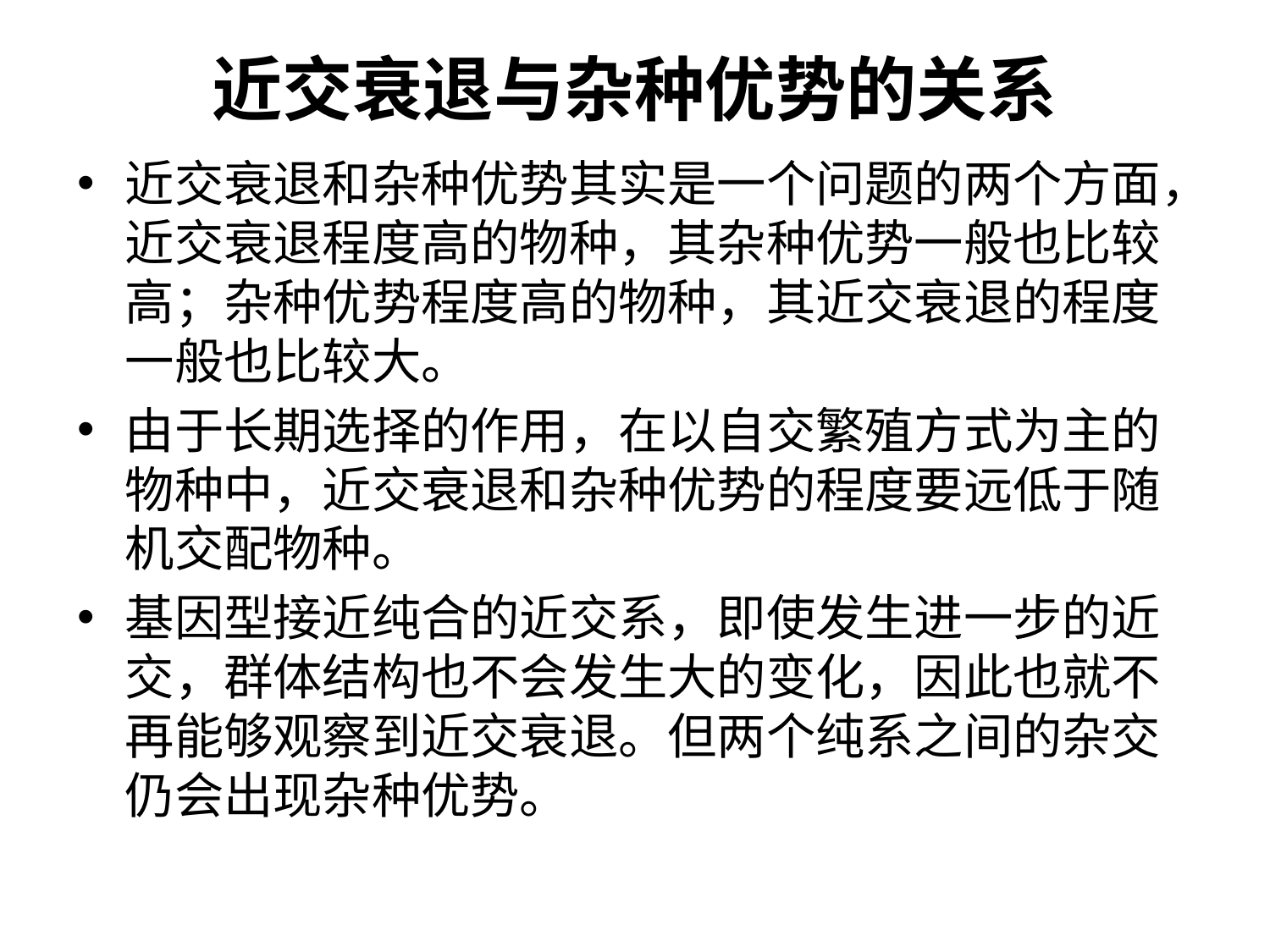

# 近交衰退与杂种优势的关系
近交衰退和杂种优势其实是一个问题的两个方面，近交衰退程度高的物种，其杂种优势一般也比较高；杂种优势程度高的物种，其近交衰退的程度一般也比较大。
由于长期选择的作用，在以自交繁殖方式为主的物种中，近交衰退和杂种优势的程度要远低于随机交配物种。
基因型接近纯合的近交系，即使发生进一步的近交，群体结构也不会发生大的变化，因此也就不再能够观察到近交衰退。但两个纯系之间的杂交仍会出现杂种优势。